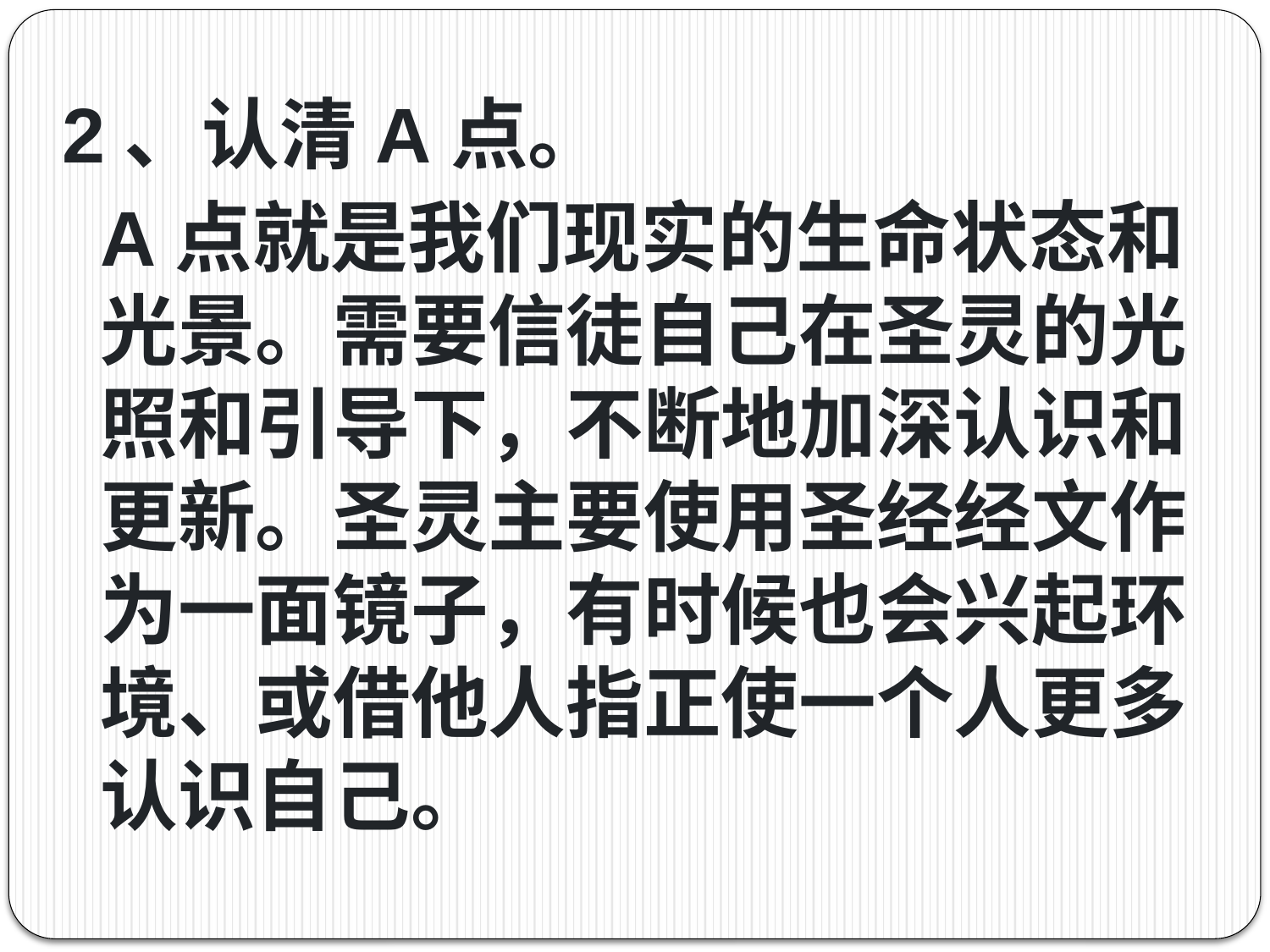

2、认清A点。
	A点就是我们现实的生命状态和光景。需要信徒自己在圣灵的光照和引导下，不断地加深认识和更新。圣灵主要使用圣经经文作为一面镜子，有时候也会兴起环境、或借他人指正使一个人更多认识自己。